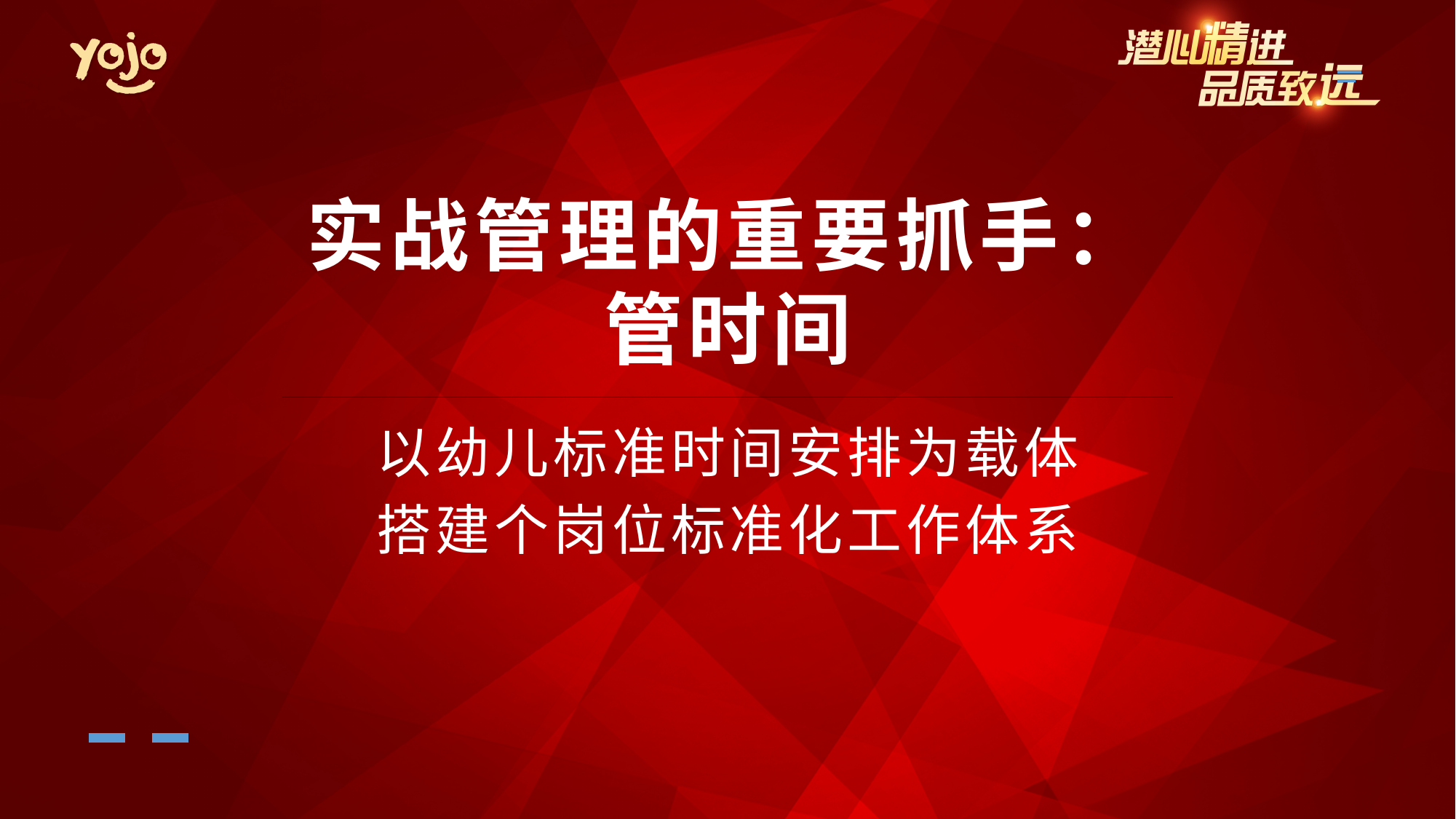

实战管理的重要抓手：管时间
以幼儿标准时间安排为载体
搭建个岗位标准化工作体系